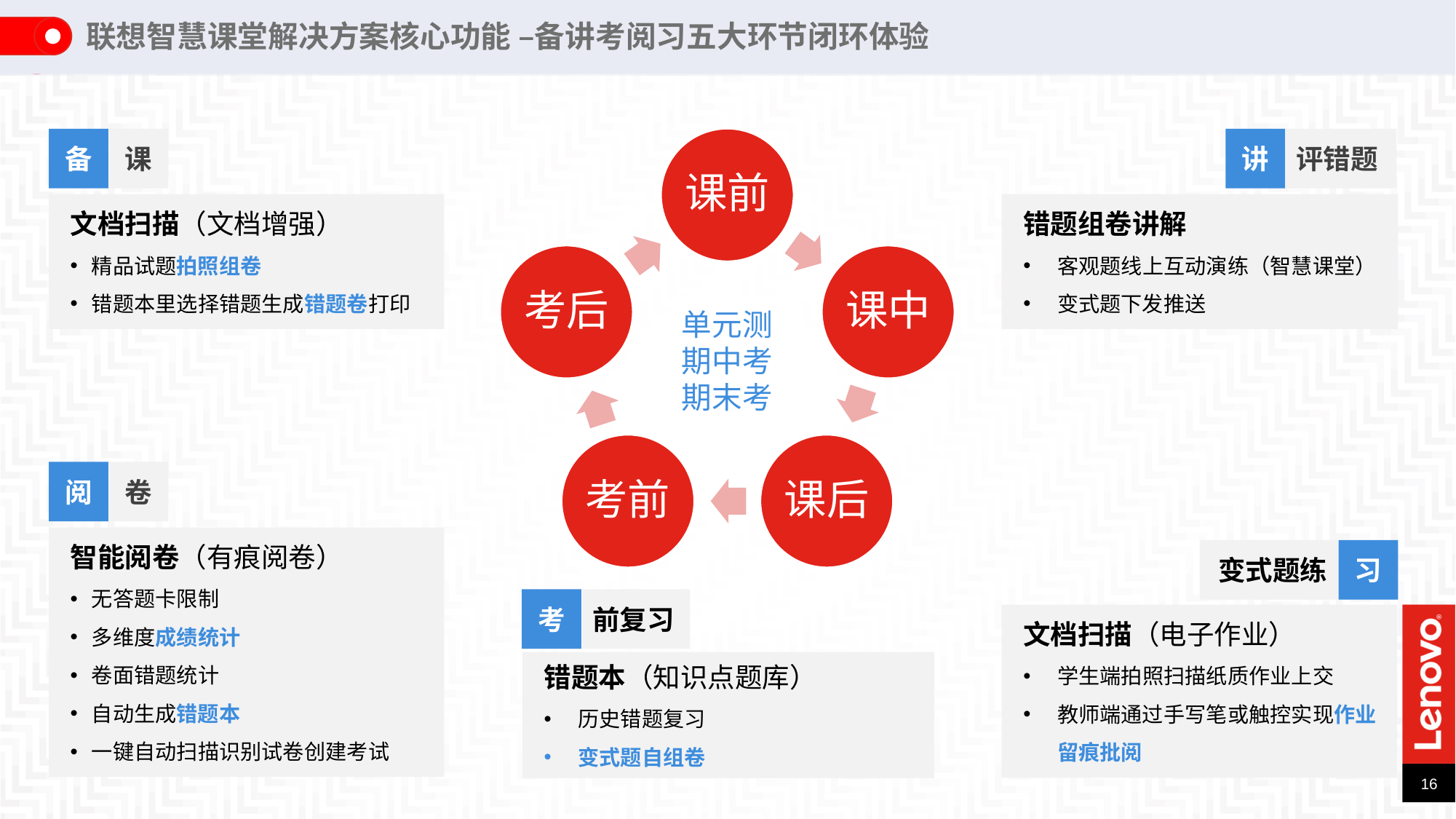

联想智慧课堂解决方案核心功能 –备讲考阅习五大环节闭环体验
备
课
文档扫描（文档增强）
精品试题拍照组卷
错题本里选择错题生成错题卷打印
课前

课中

课后

考前

考后

讲
评错题
错题组卷讲解
客观题线上互动演练（智慧课堂）
变式题下发推送
单元测
期中考
期末考
阅
卷
智能阅卷（有痕阅卷）
无答题卡限制
多维度成绩统计
卷面错题统计
自动生成错题本
一键自动扫描识别试卷创建考试
变式题练
习
文档扫描（电子作业）
学生端拍照扫描纸质作业上交
教师端通过手写笔或触控实现作业留痕批阅
考
前复习
错题本（知识点题库）
历史错题复习
变式题自组卷